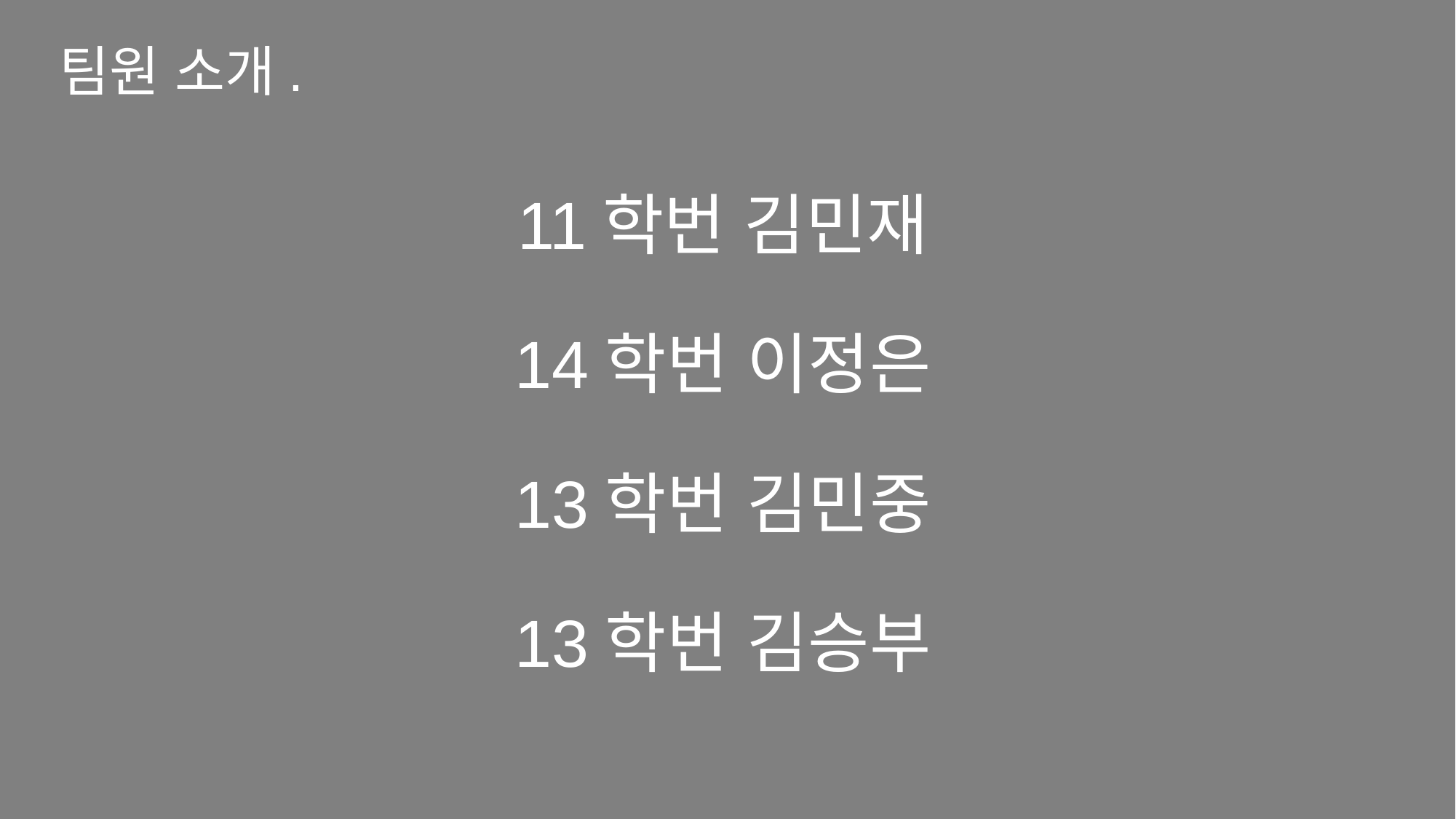

팀원 소개.
11학번 김민재
14학번 이정은
13학번 김민중
13학번 김승부